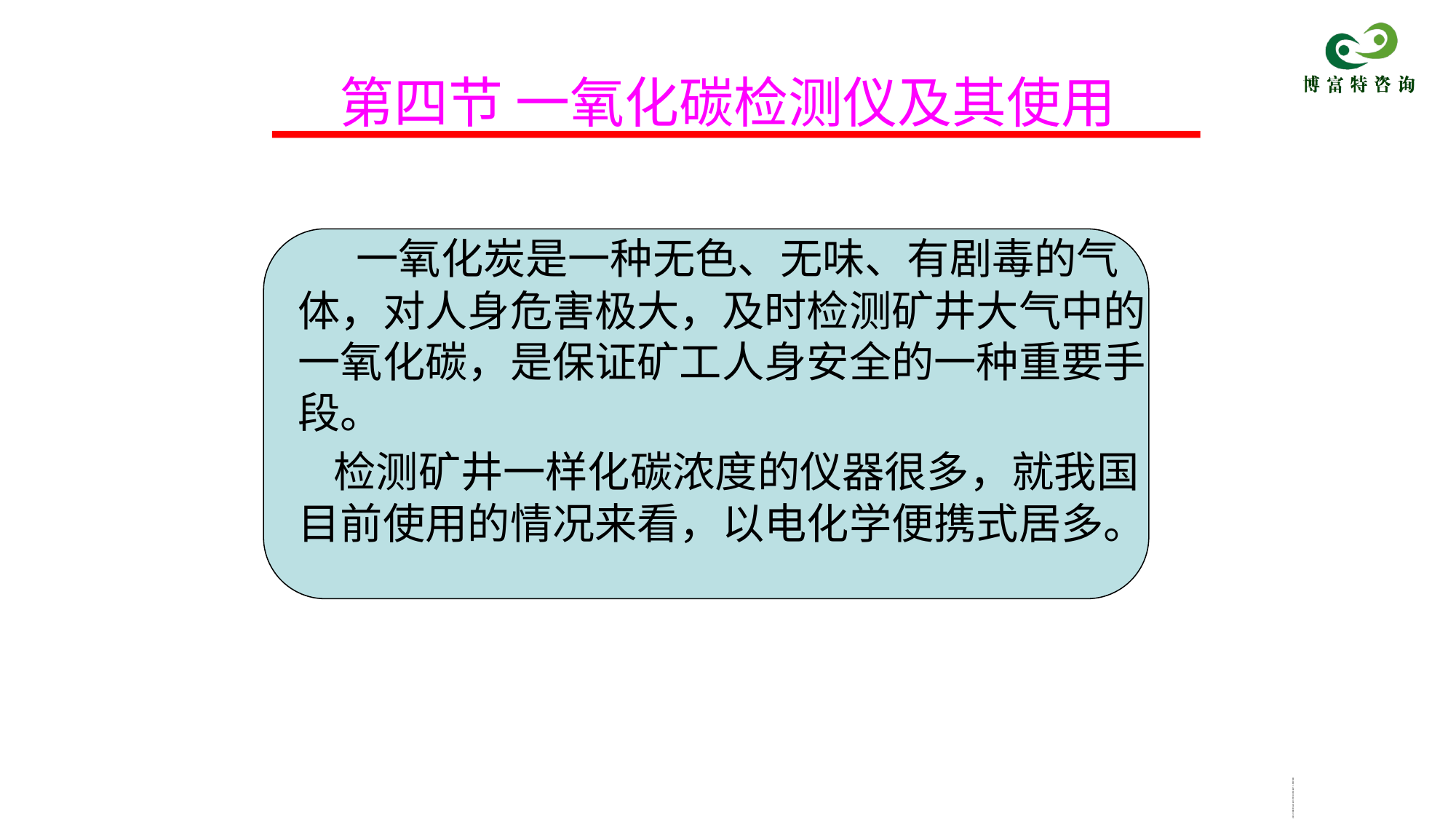

# 第四节 一氧化碳检测仪及其使用

        一氧化炭是一种无色、无味、有剧毒的气体，对人身危害极大，及时检测矿井大气中的一氧化碳，是保证矿工人身安全的一种重要手段。
       检测矿井一样化碳浓度的仪器很多，就我国目前使用的情况来看，以电化学便携式居多。

窟轿顾给认补浦益踩皇发逛莎埃说溃盈栅叛令陕守航杀釜靴宾赌鳞咬敛古煤矿瓦斯检查工安全操作与现场急救煤矿瓦斯检查工安全操作与现场急救